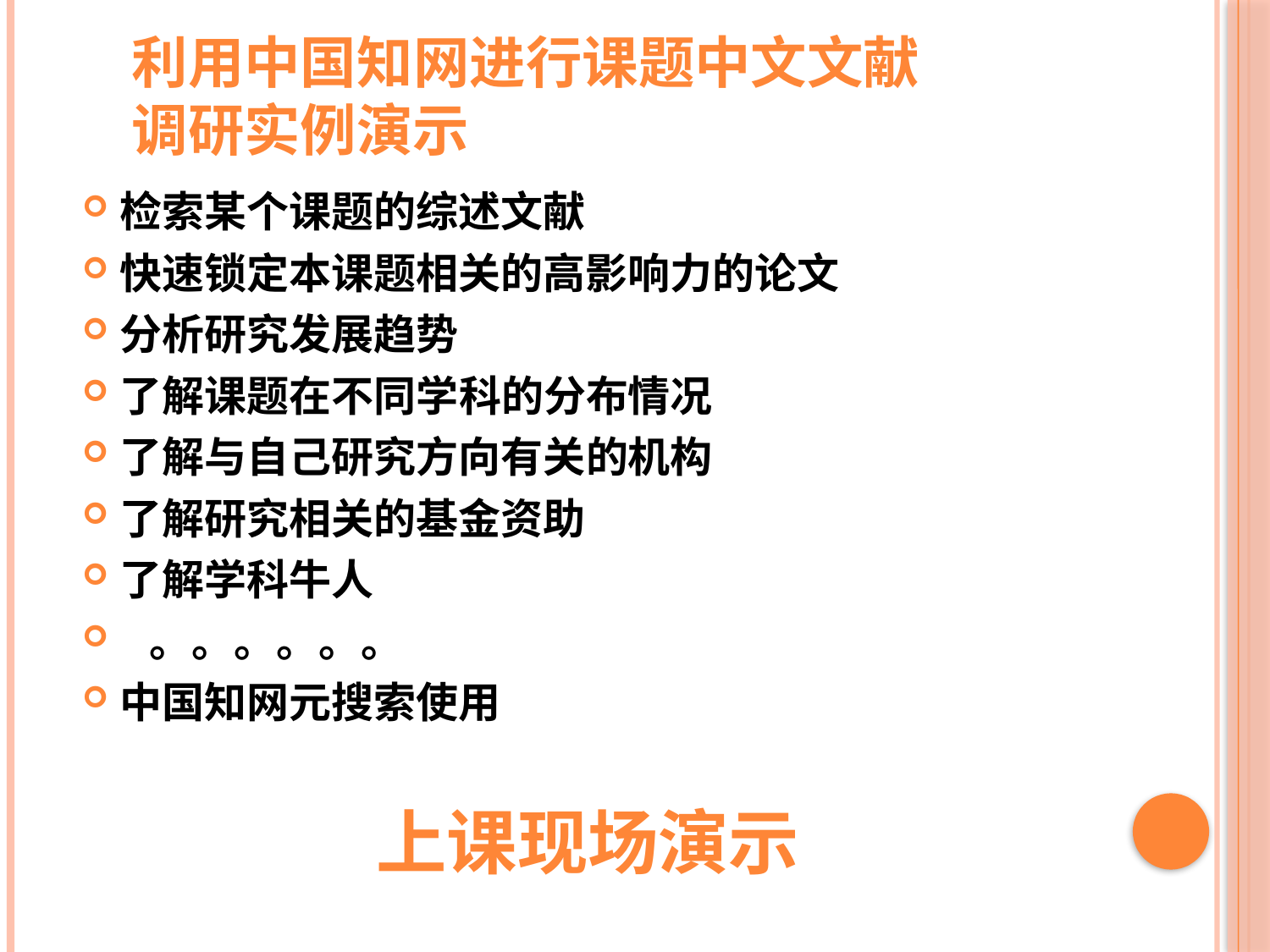

利用中国知网进行课题中文文献
调研实例演示
检索某个课题的综述文献
快速锁定本课题相关的高影响力的论文
分析研究发展趋势
了解课题在不同学科的分布情况
了解与自己研究方向有关的机构
了解研究相关的基金资助
了解学科牛人
  。。。。。。
中国知网元搜索使用

上课现场演示